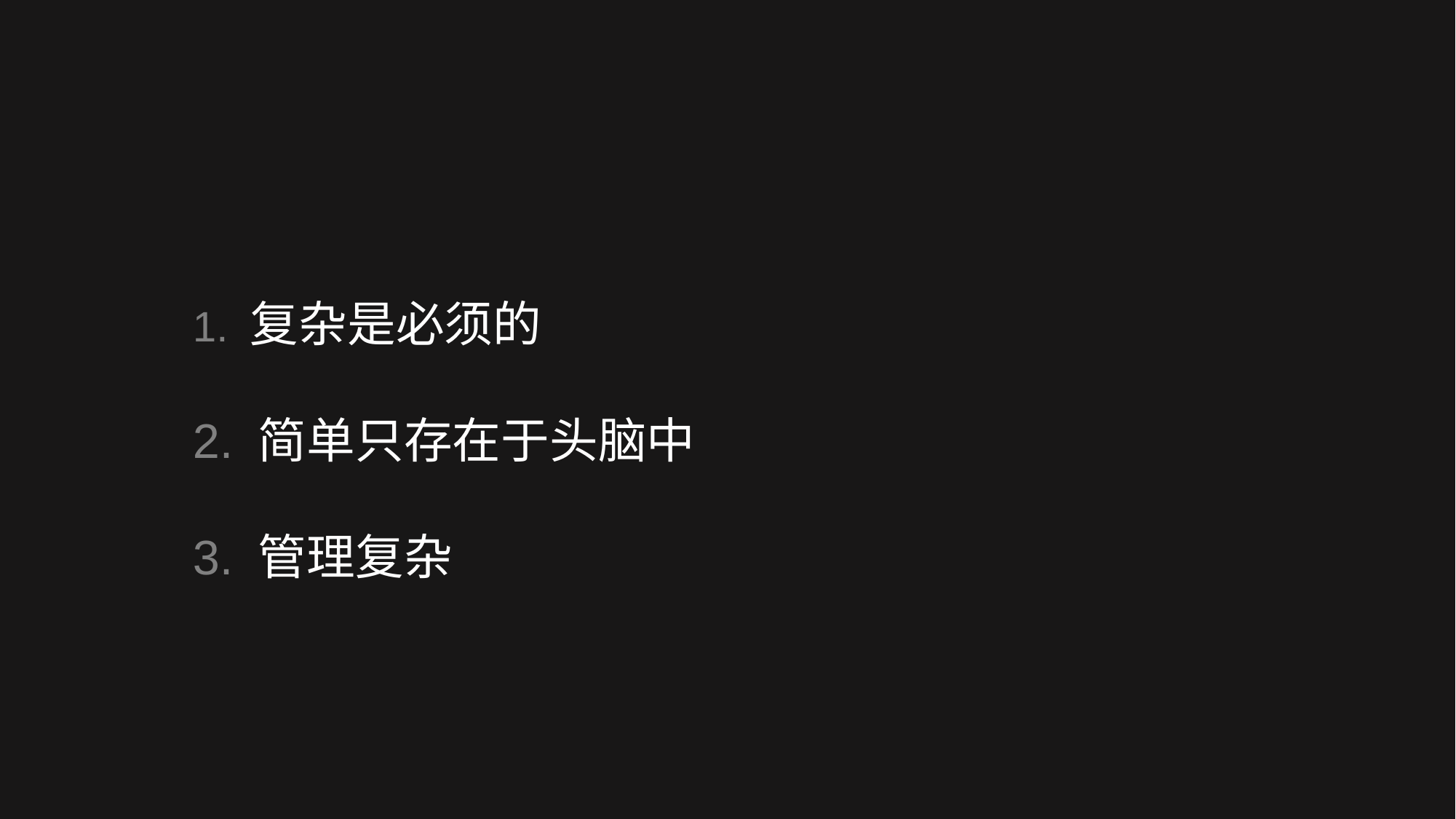

# 1. 复杂是必须的 2. 简单只存在于头脑中 3. 管理复杂